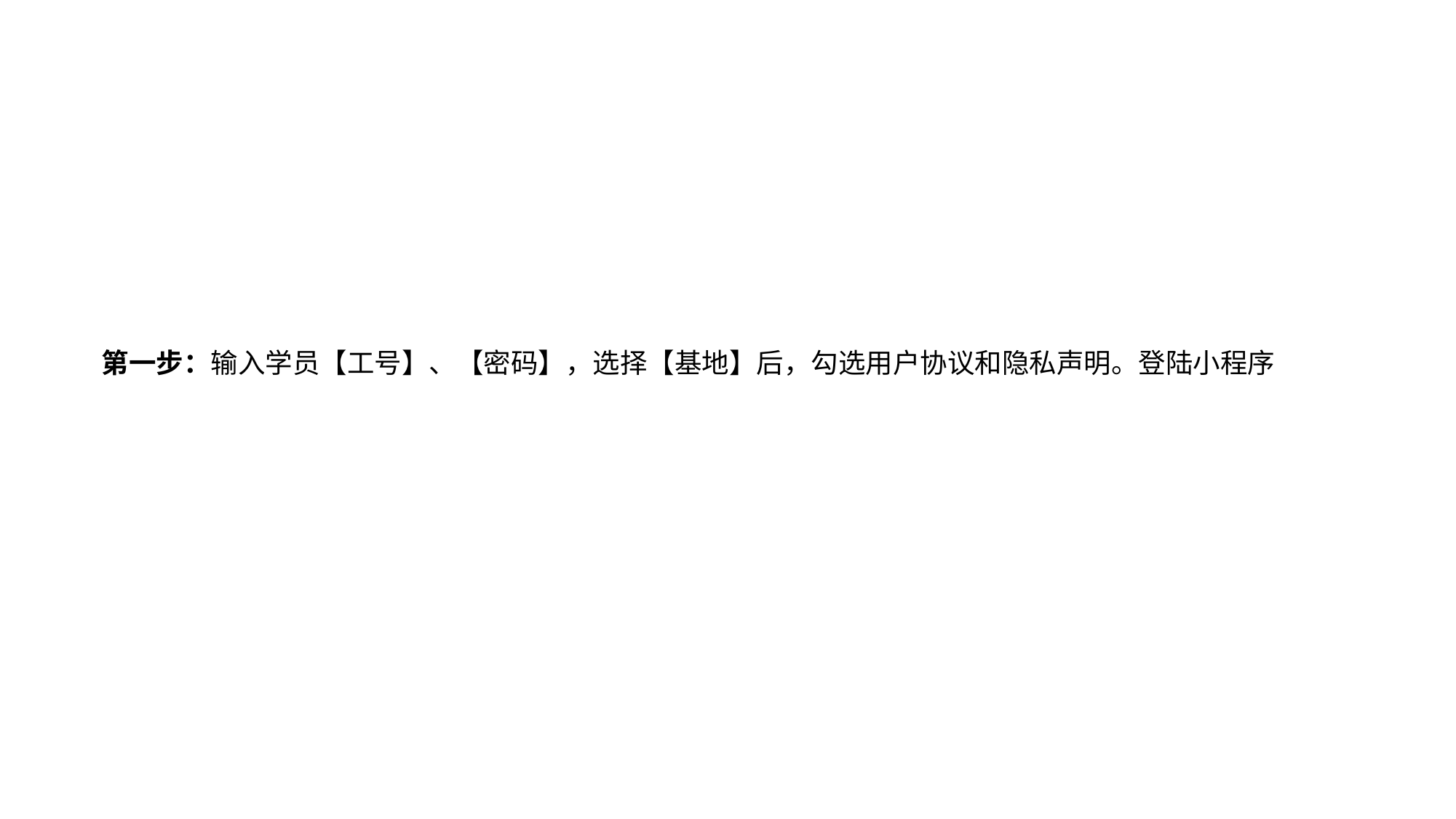

# 第一步：输入学员【工号】、【密码】，选择【基地】后，勾选用户协议和隐私声明。登陆小程序